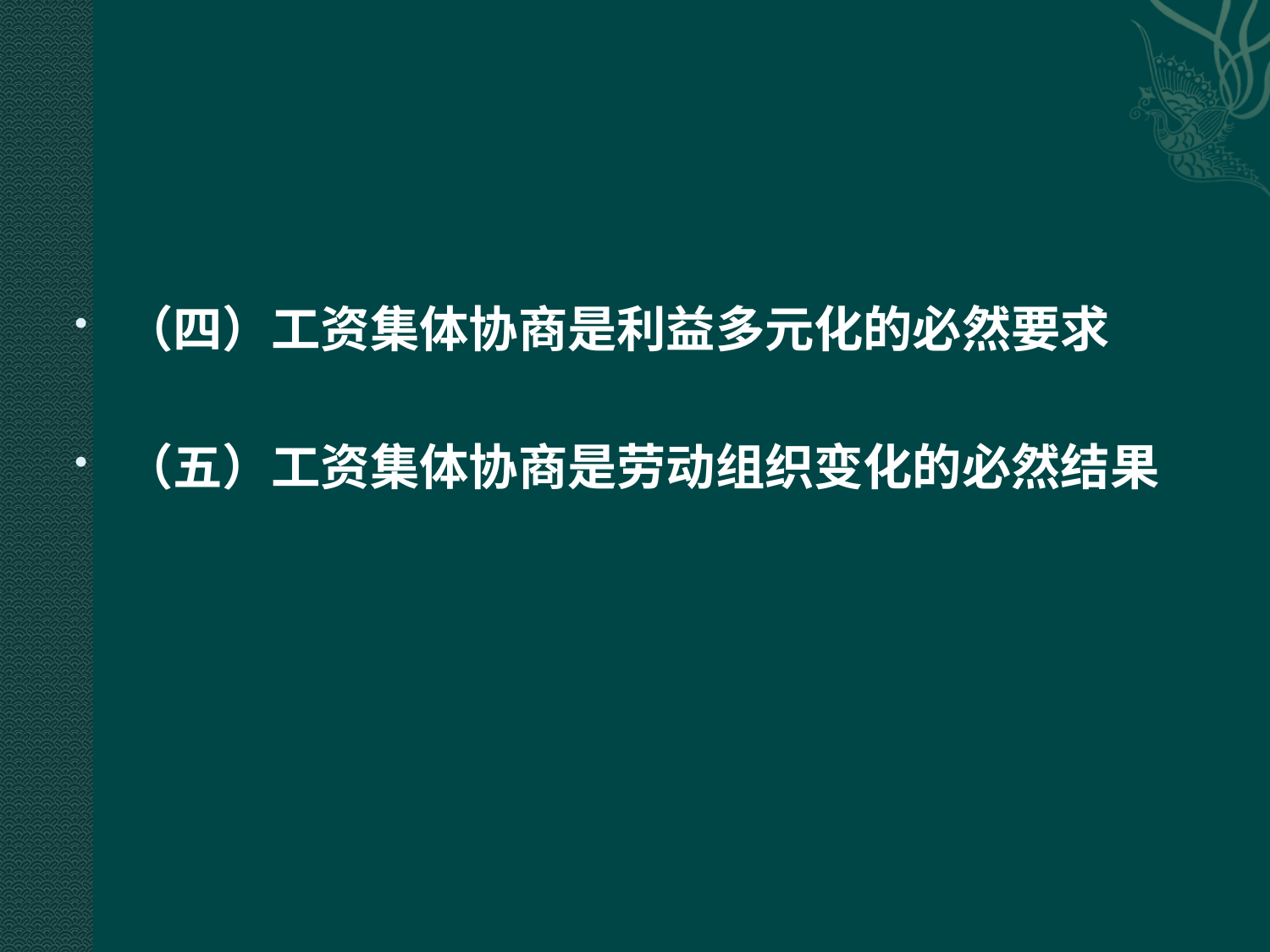

#

（四）工资集体协商是利益多元化的必然要求

（五）工资集体协商是劳动组织变化的必然结果